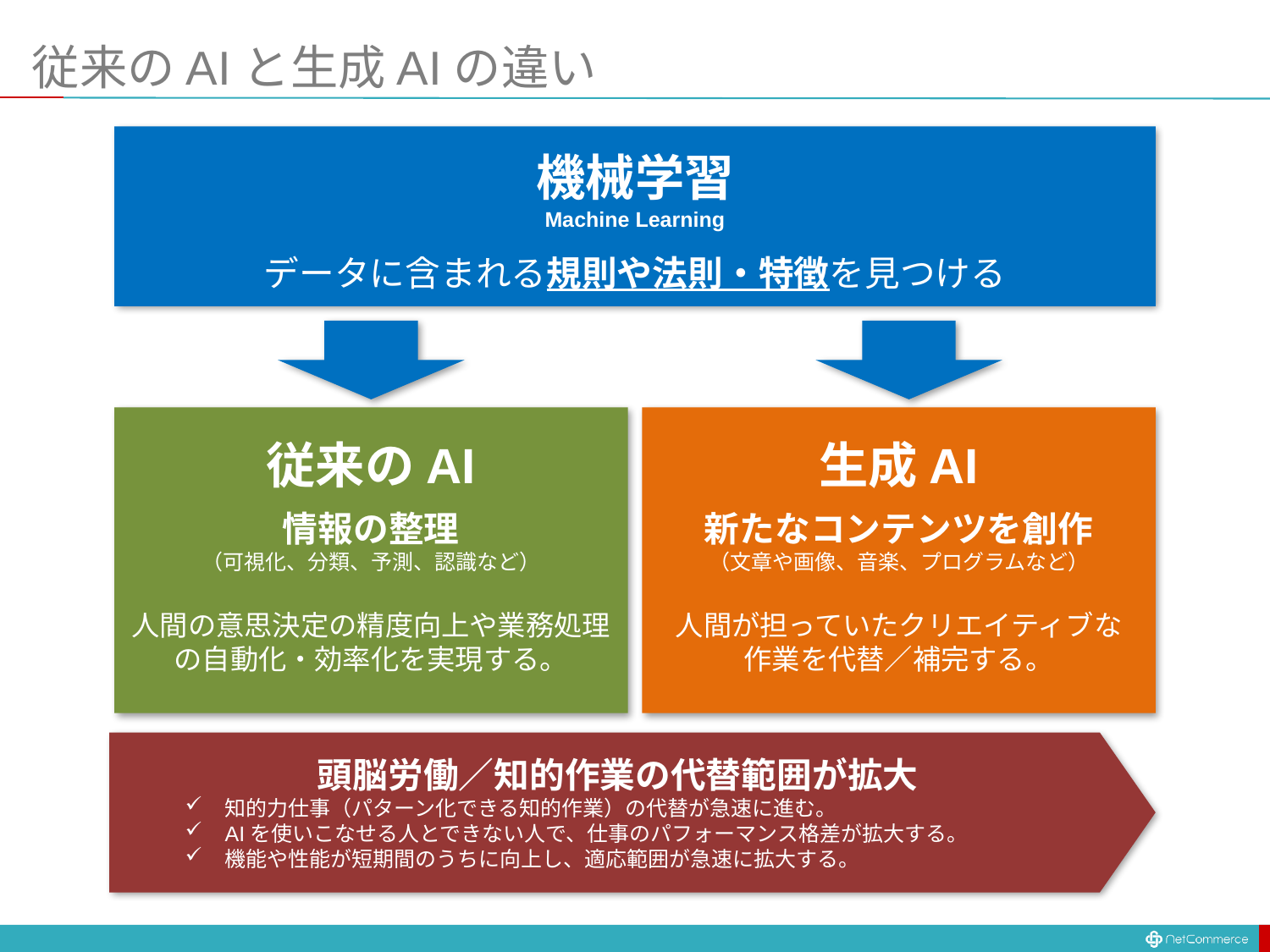

# 従来のAIと生成AIの違い

機械学習
Machine Learning
データに含まれる規則や法則・特徴を見つける

従来のAI
生成AI
情報の整理
（可視化、分類、予測、認識など）

人間の意思決定の精度向上や業務処理の自動化・効率化を実現する。
新たなコンテンツを創作
（文章や画像、音楽、プログラムなど）

人間が担っていたクリエイティブな
作業を代替／補完する。

頭脳労働／知的作業の代替範囲が拡大
知的力仕事（パターン化できる知的作業）の代替が急速に進む。
AIを使いこなせる人とできない人で、仕事のパフォーマンス格差が拡大する。
機能や性能が短期間のうちに向上し、適応範囲が急速に拡大する。